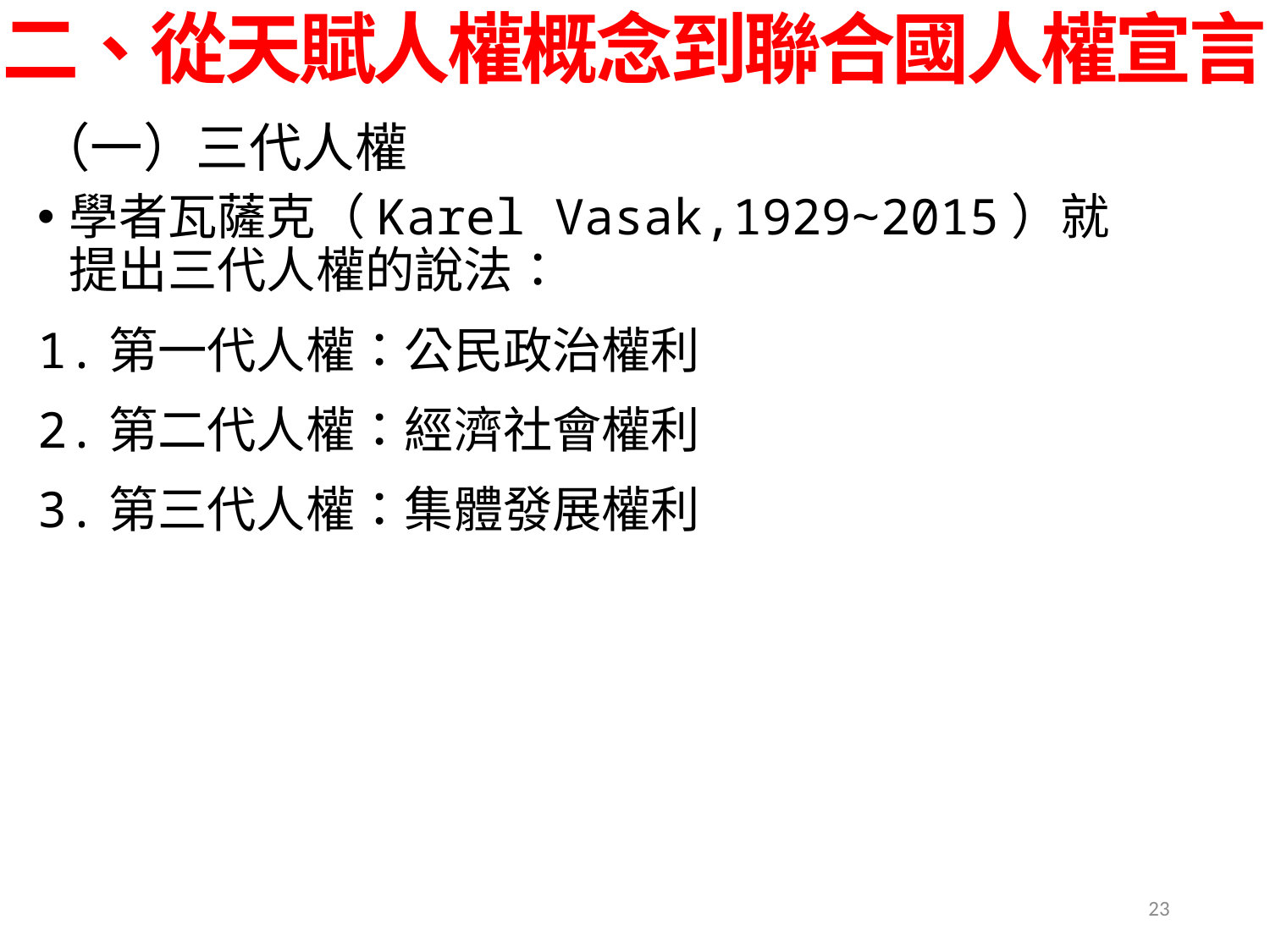

二、從天賦人權概念到聯合國人權宣言
（一）三代人權
學者瓦薩克（Karel Vasak,1929∼2015）就提出三代人權的說法：
1.第一代人權：公民政治權利
2.第二代人權：經濟社會權利
3.第三代人權：集體發展權利
23